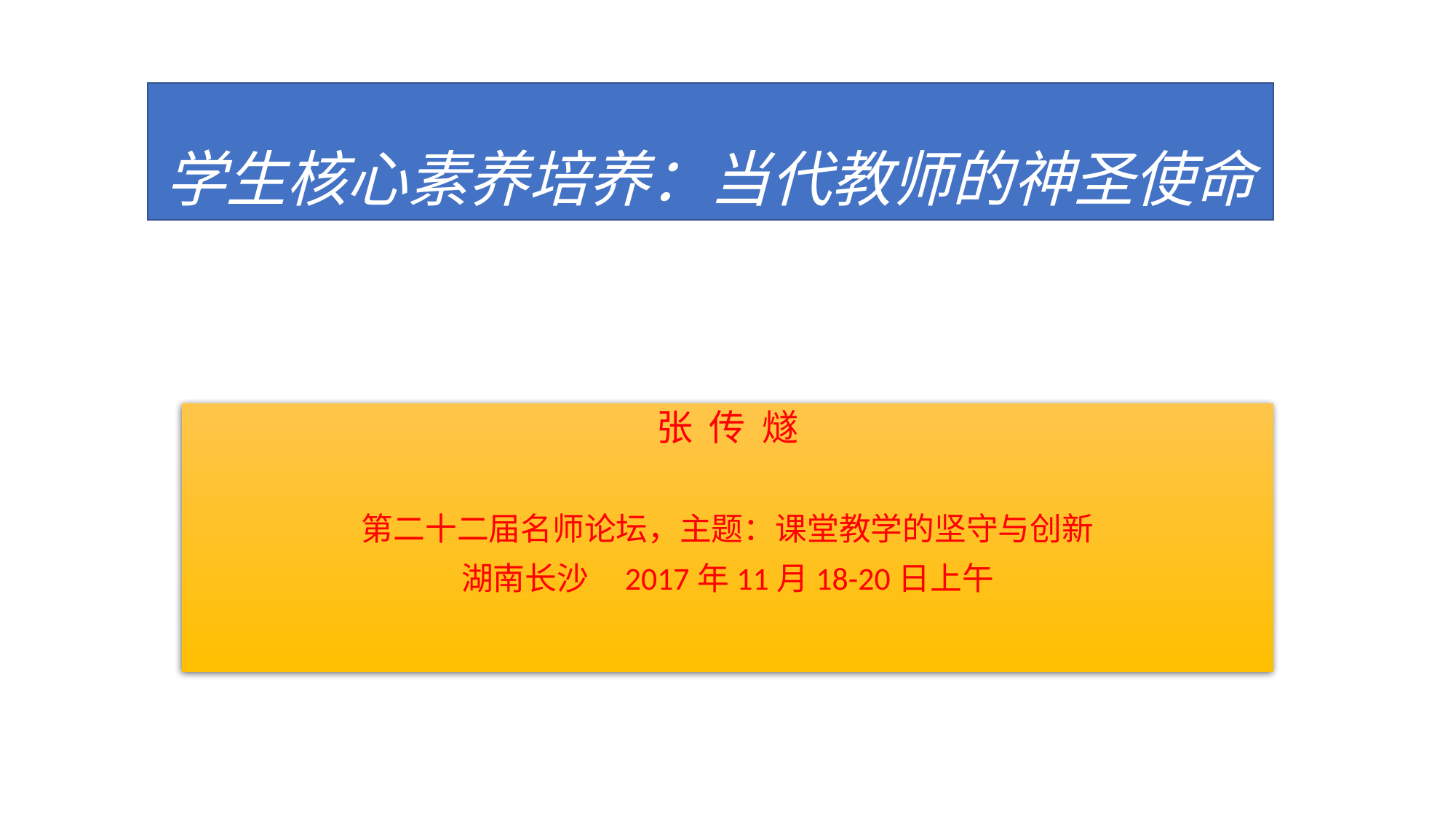

# 学生核心素养培养：当代教师的神圣使命
张  传  燧

第二十二届名师论坛，主题：课堂教学的坚守与创新
湖南长沙    2017年11月18-20日上午